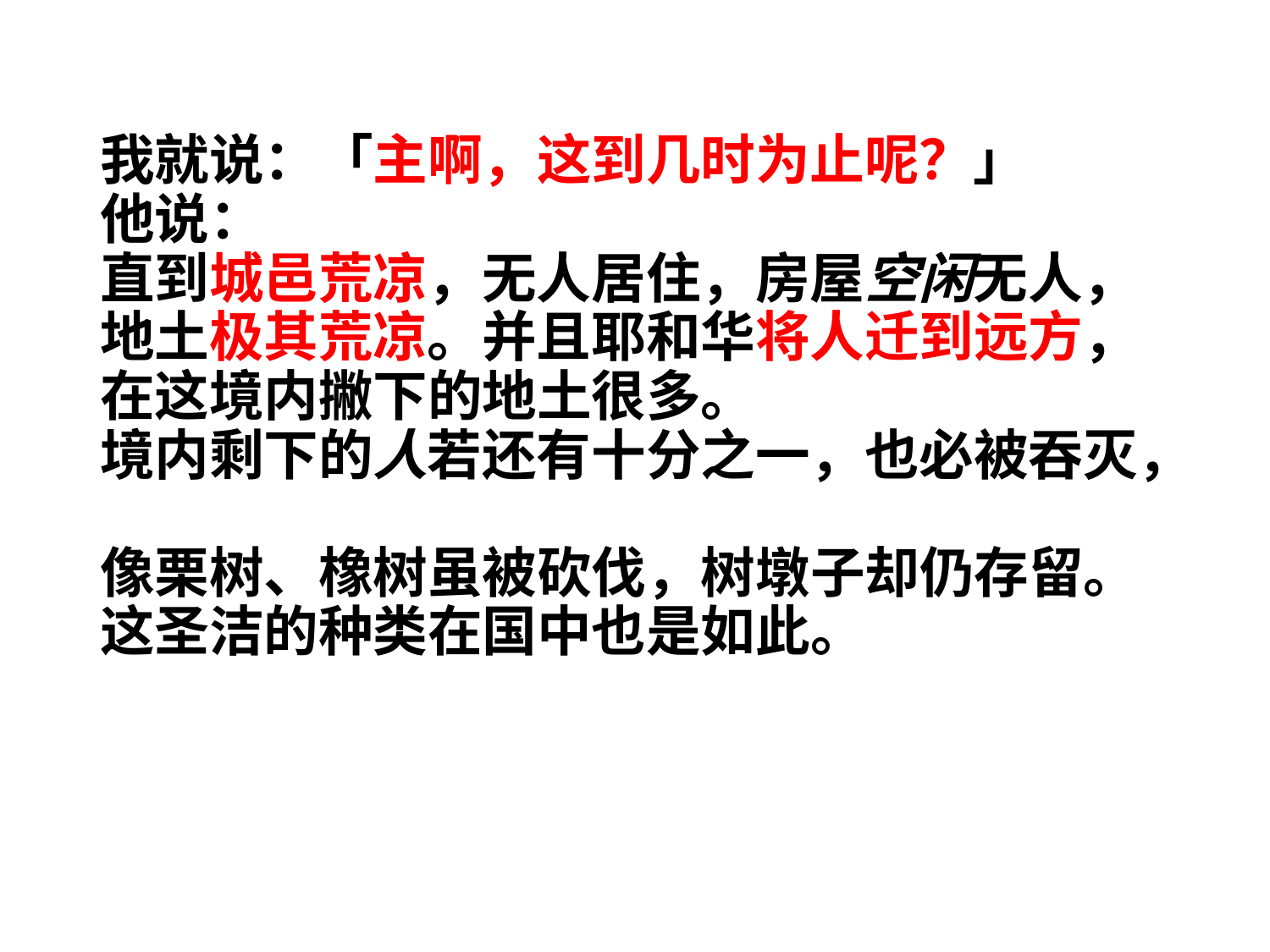

# 我就说：「主啊，这到几时为止呢？」 他说： 直到城邑荒凉，无人居住，房屋空闲无人，地土极其荒凉。并且耶和华将人迁到远方，在这境内撇下的地土很多。 境内剩下的人若还有十分之一，也必被吞灭， 像栗树、橡树虽被砍伐，树墩子却仍存留。 这圣洁的种类在国中也是如此。